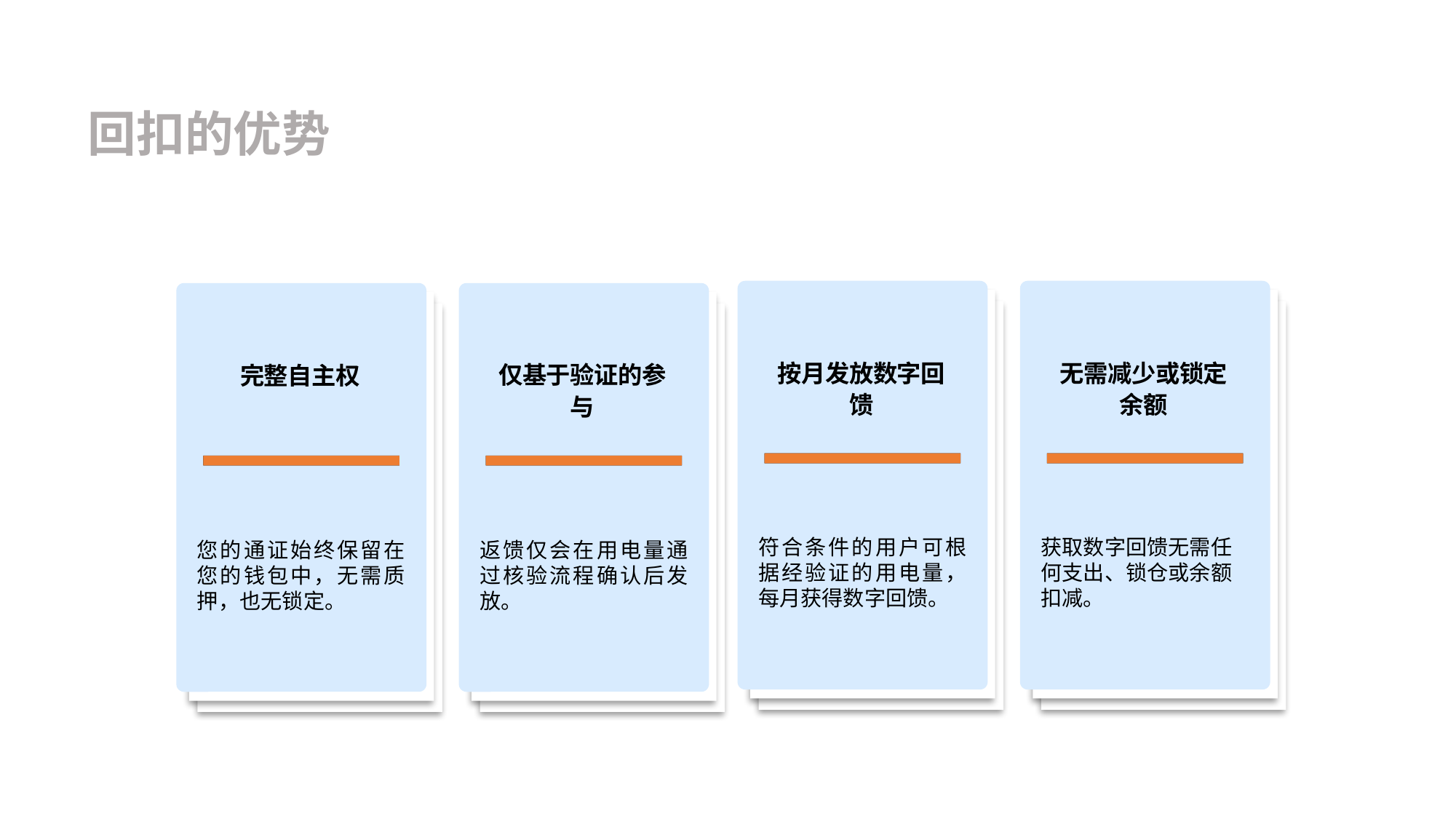

回扣的优势

按月发放数字回馈

符合条件的用户可根据经验证的用电量，每月获得数字回馈。

完整自主权

您的通证始终保留在您的钱包中，无需质押，也无锁定。

无需减少或锁定余额
仅基于验证的参与

获取数字回馈无需任何支出、锁仓或余额扣减。

返馈仅会在用电量通过核验流程确认后发放。